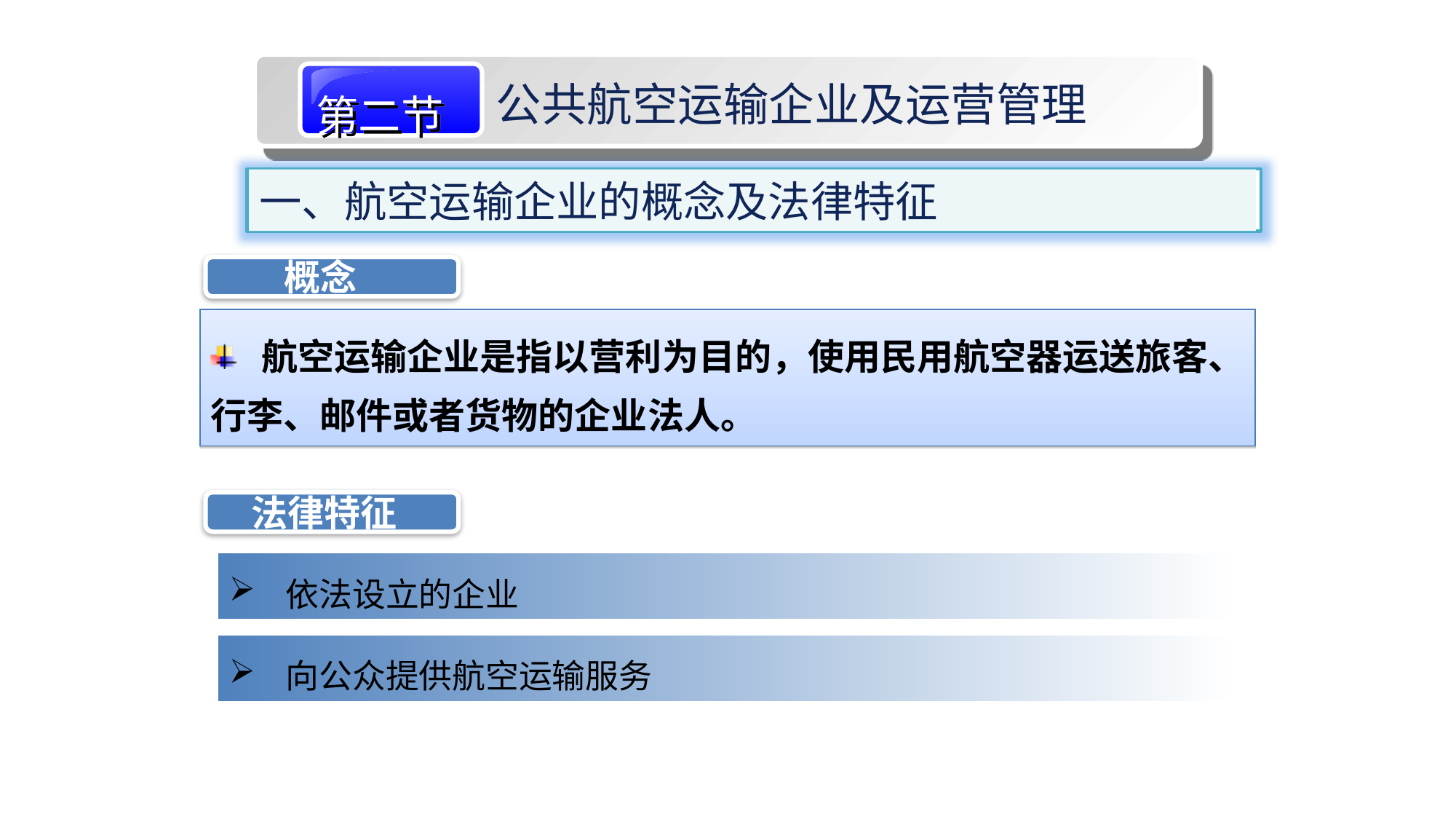

第二节
公共航空运输企业及运营管理

一、航空运输企业的概念及法律特征
   概念
  航空运输企业是指以营利为目的，使用民用航空器运送旅客、行李、邮件或者货物的企业法人。
    法律特征
   依法设立的企业
   向公众提供航空运输服务
13